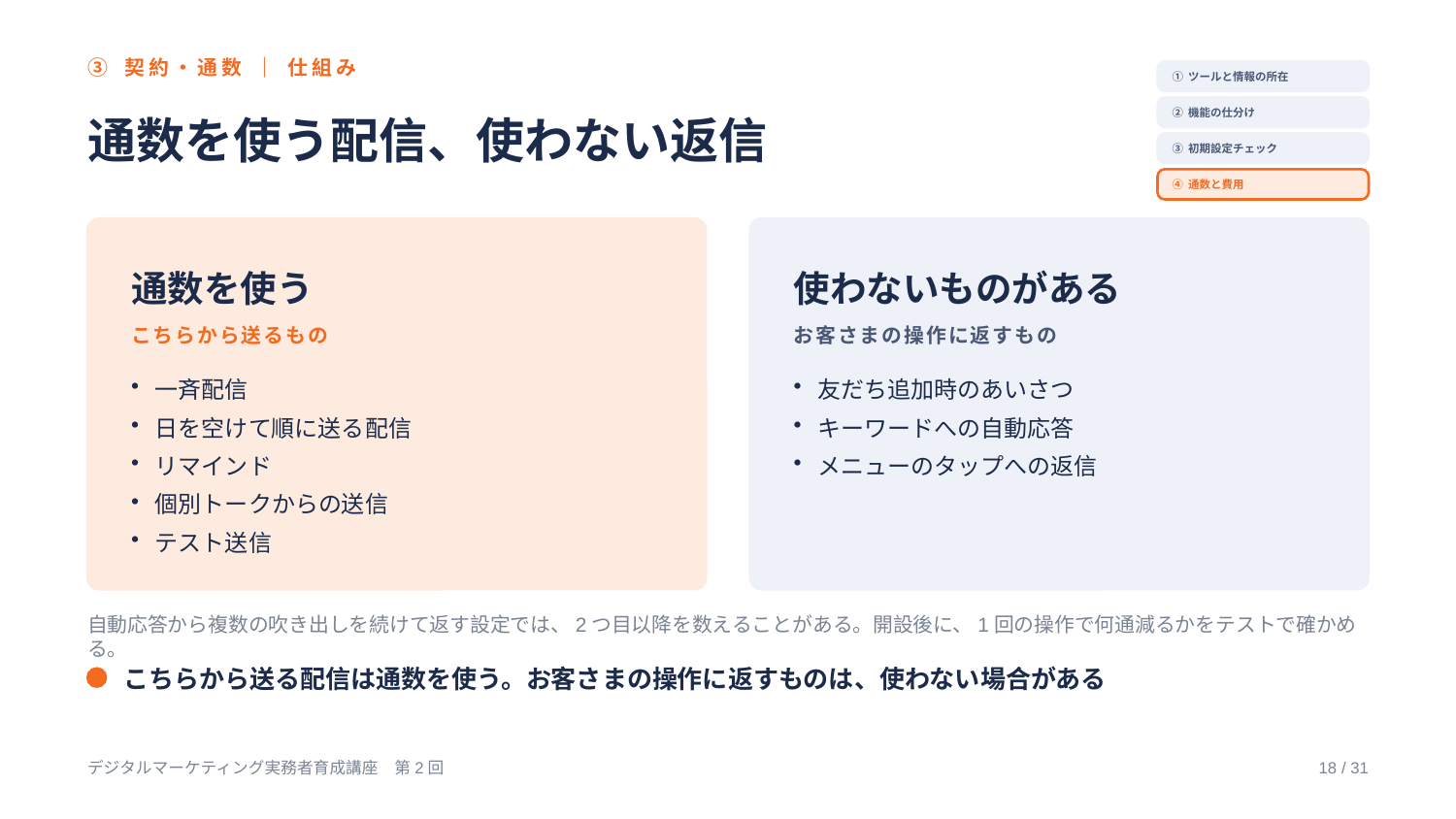

③ 契約・通数 ｜ 仕組み

① ツールと情報の所在
通数を使う配信、使わない返信

② 機能の仕分け

③ 初期設定チェック

④ 通数と費用

通数を使う
使わないものがある
こちらから送るもの
お客さまの操作に返すもの
一斉配信
日を空けて順に送る配信
リマインド
個別トークからの送信
テスト送信
友だち追加時のあいさつ
キーワードへの自動応答
メニューのタップへの返信
自動応答から複数の吹き出しを続けて返す設定では、2つ目以降を数えることがある。開設後に、1回の操作で何通減るかをテストで確かめる。
こちらから送る配信は通数を使う。お客さまの操作に返すものは、使わない場合がある

デジタルマーケティング実務者育成講座　第2回
18 / 31